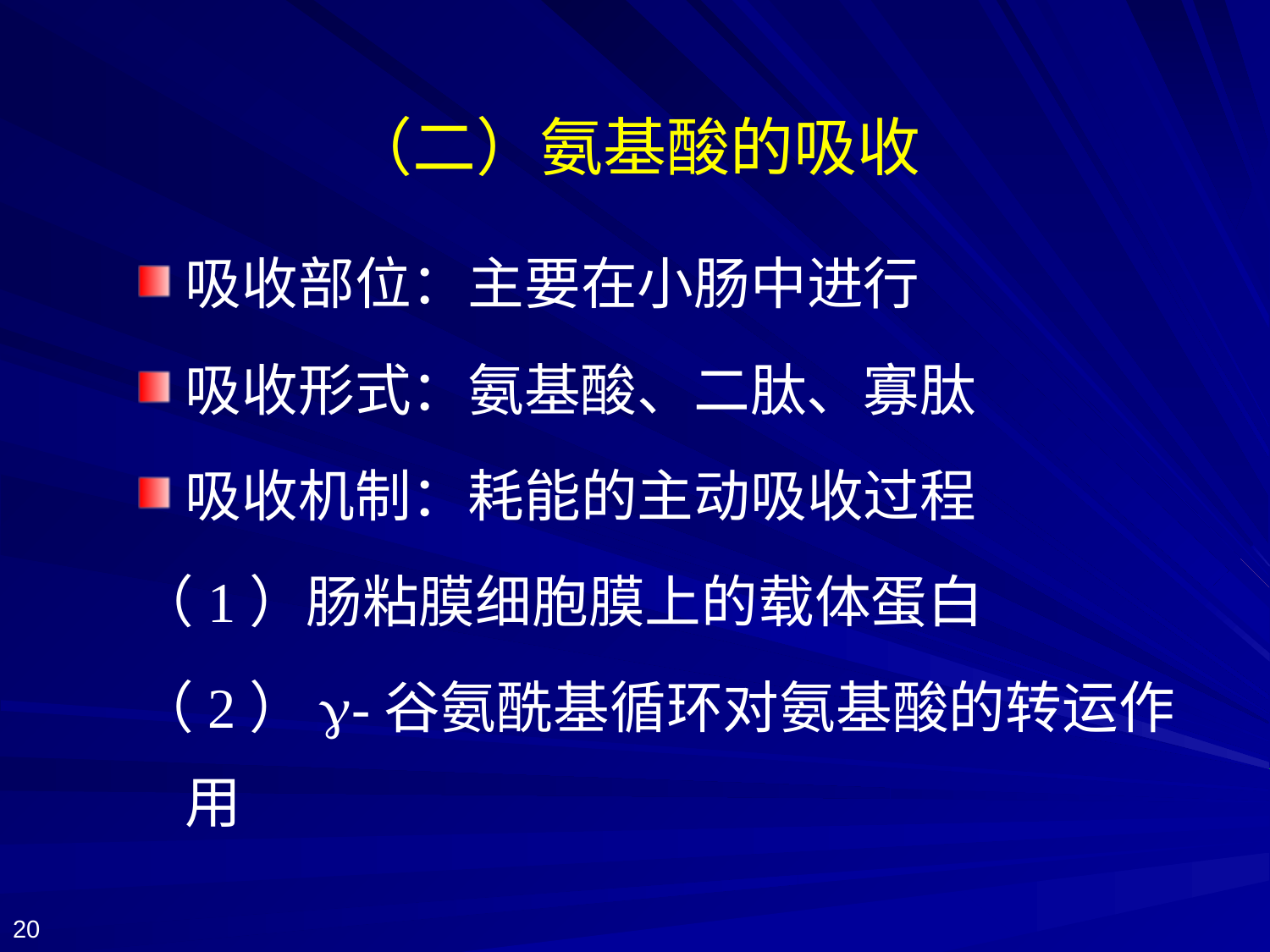

# （二）氨基酸的吸收
吸收部位：主要在小肠中进行
吸收形式：氨基酸、二肽、寡肽
吸收机制：耗能的主动吸收过程
（1）肠粘膜细胞膜上的载体蛋白
（2）γ-谷氨酰基循环对氨基酸的转运作用
20